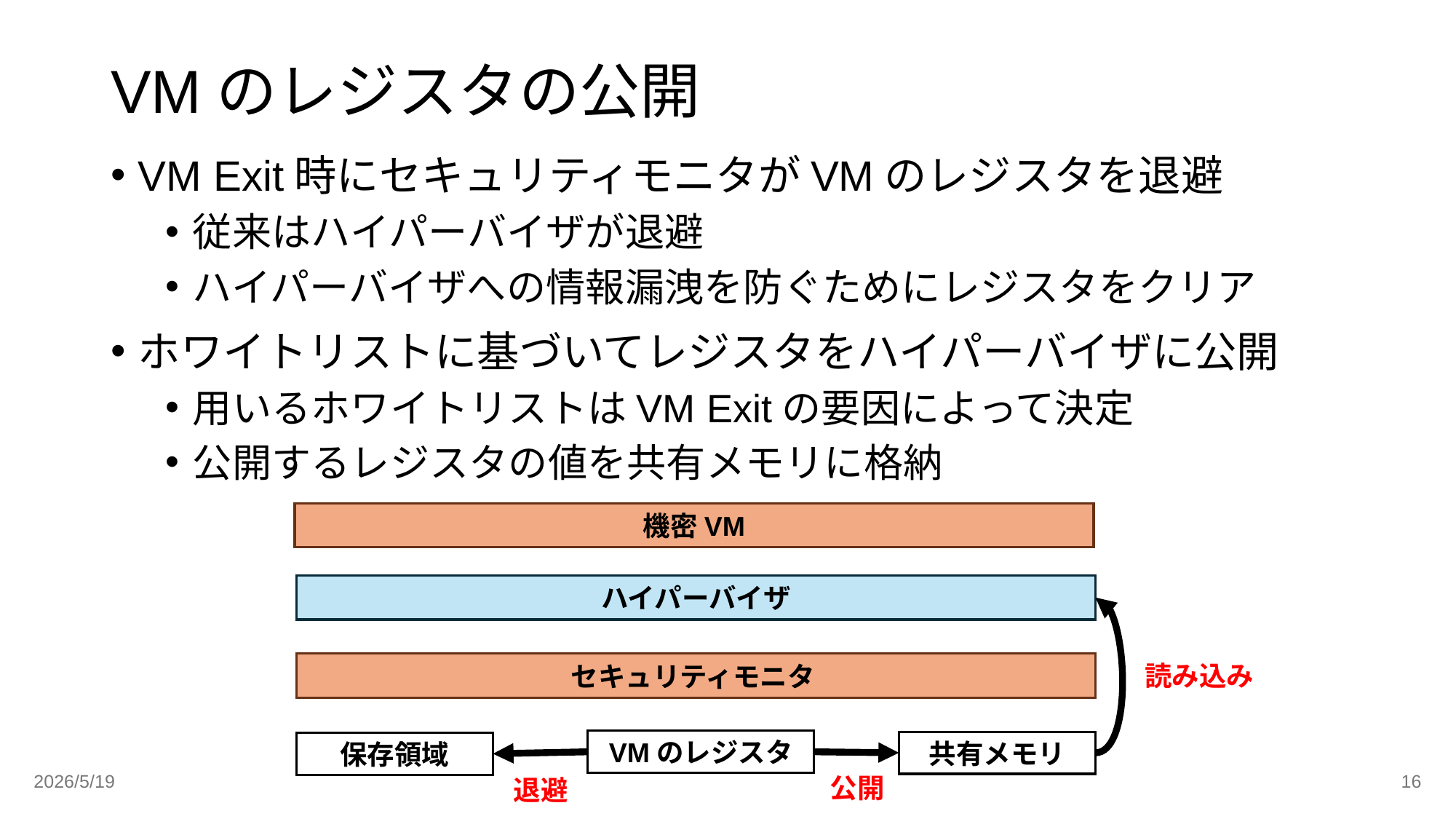

# VMのレジスタの公開
VM Exit時にセキュリティモニタがVMのレジスタを退避
従来はハイパーバイザが退避
ハイパーバイザへの情報漏洩を防ぐためにレジスタをクリア
ホワイトリストに基づいてレジスタをハイパーバイザに公開
用いるホワイトリストはVM Exitの要因によって決定
公開するレジスタの値を共有メモリに格納
機密VM
ハイパーバイザ
セキュリティモニタ
読み込み
VMのレジスタ
共有メモリ
保存領域
退避
公開
2026/5/19
16